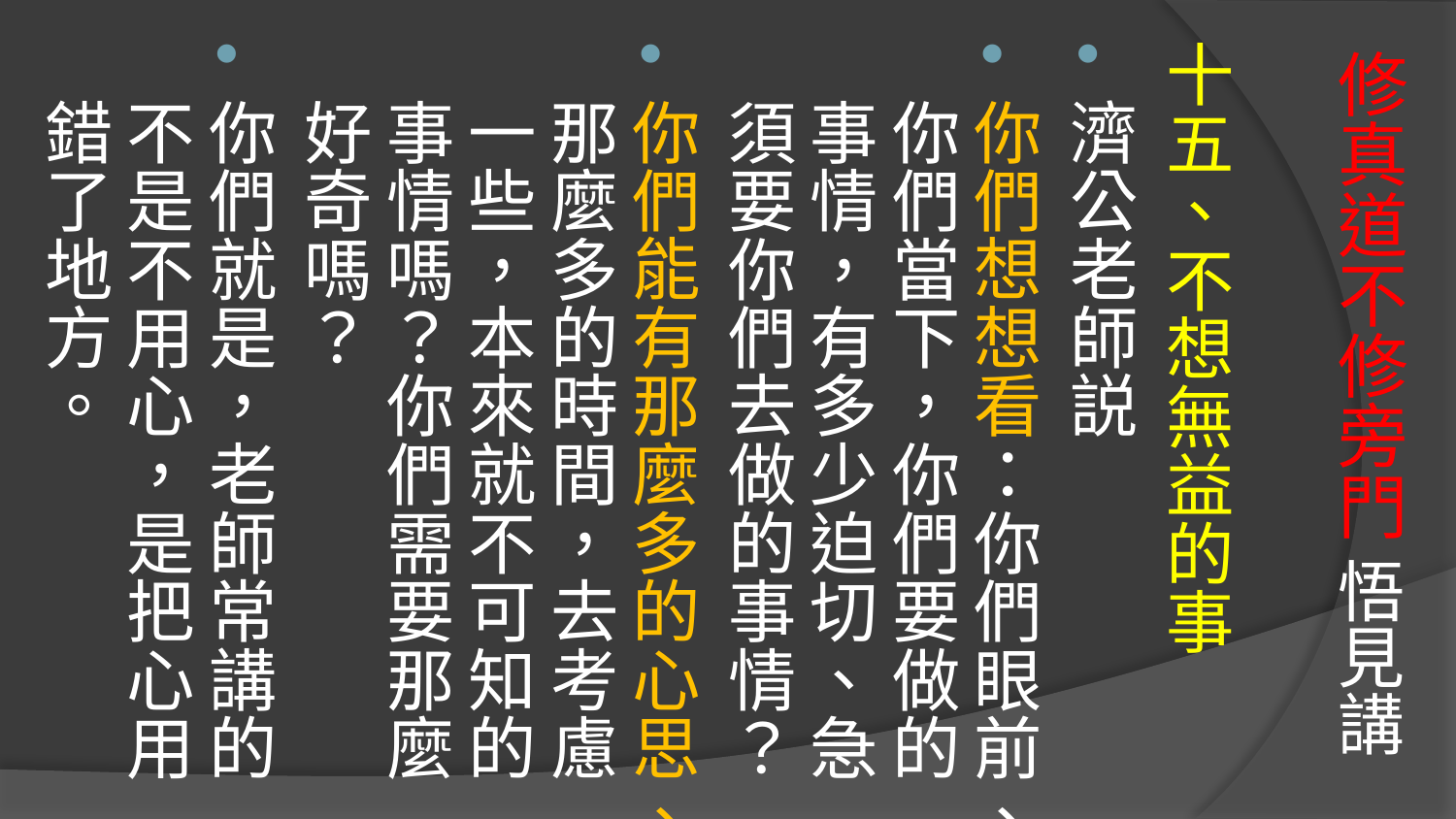

# 修真道不修旁門 悟見講
十五、不想無益的事
濟公老師説
你們想想看：你們眼前、你們當下，你們要做的事情，有多少迫切、急須要你們去做的事情？
你們能有那麼多的心思、那麼多的時間，去考慮一些，本來就不可知的事情嗎？你們需要那麼好奇嗎？
你們就是，老師常講的不是不用心，是把心用錯了地方。